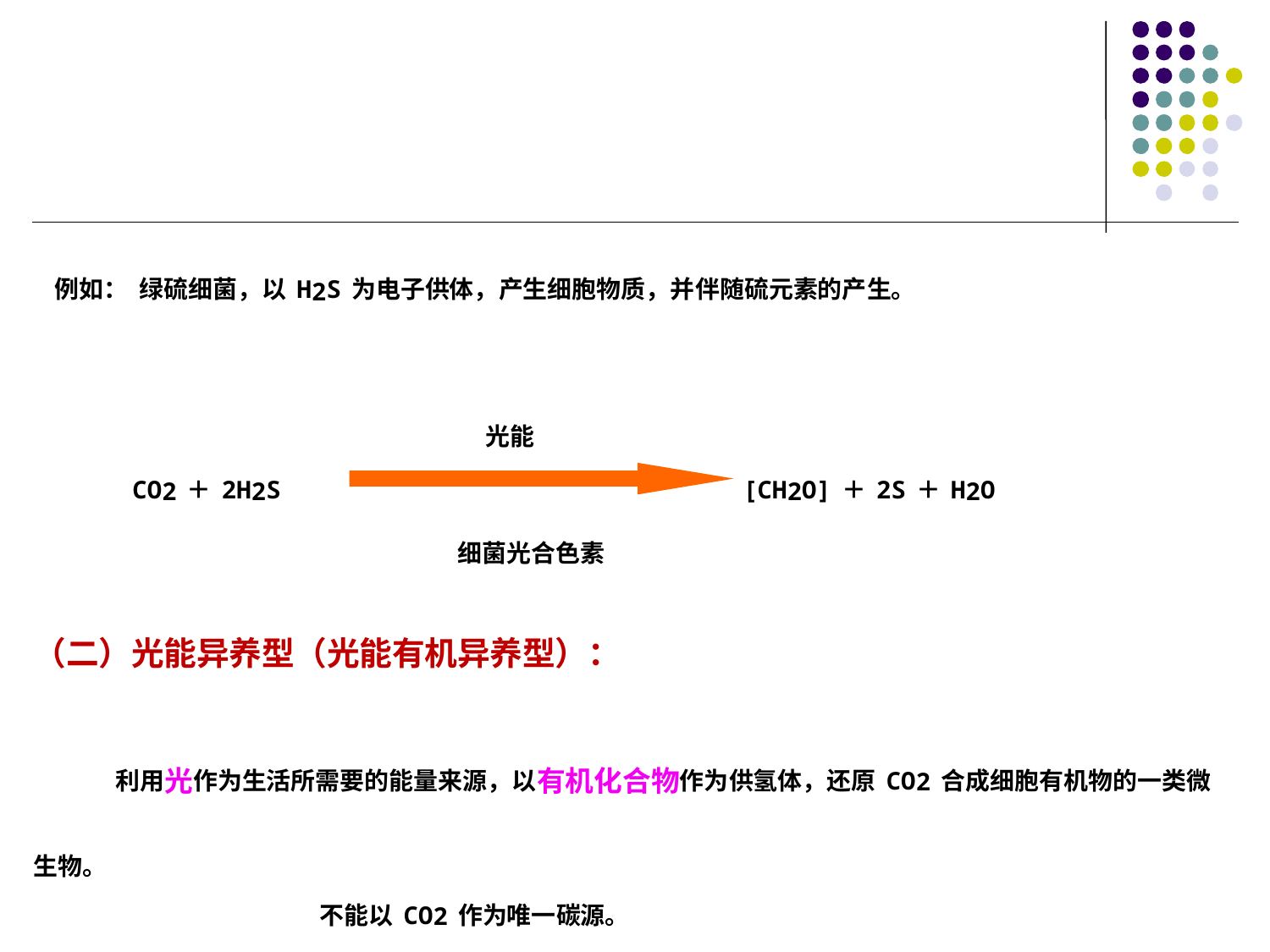

例如：  绿硫细菌，以H2S为电子供体，产生细胞物质，并伴随硫元素的产生。
光能
CO2＋2H2S
[CH2O]＋2S＋H2O

细菌光合色素
（二）光能异养型（光能有机异养型）：
                                           利用光作为生活所需要的能量来源，以有机化合物作为供氢体，还原CO2合成细胞有机物的一类微生物。
不能以CO2作为唯一碳源。